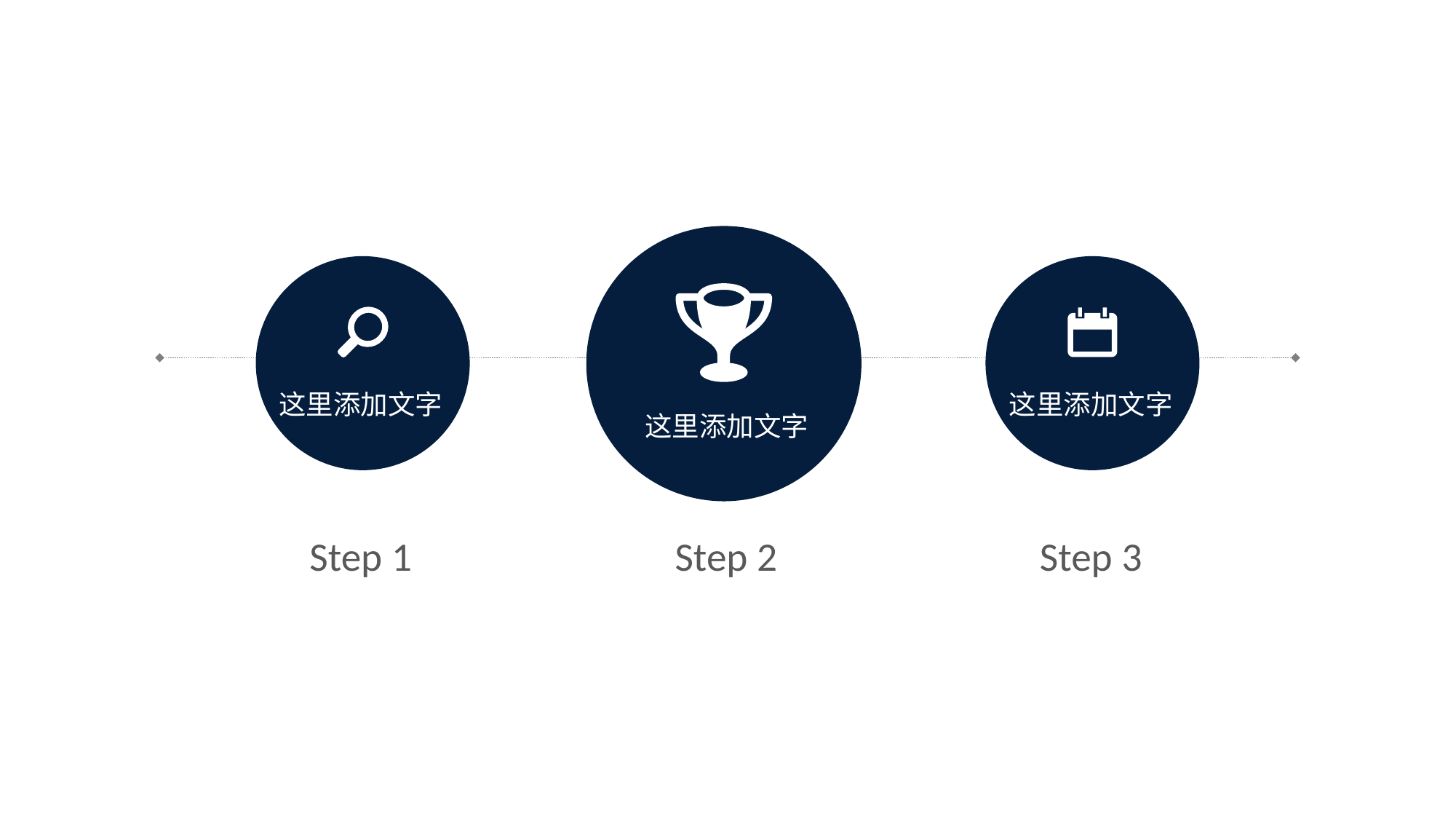

这里添加文字
这里添加文字
这里添加文字
Step 1
Step 2
Step 3